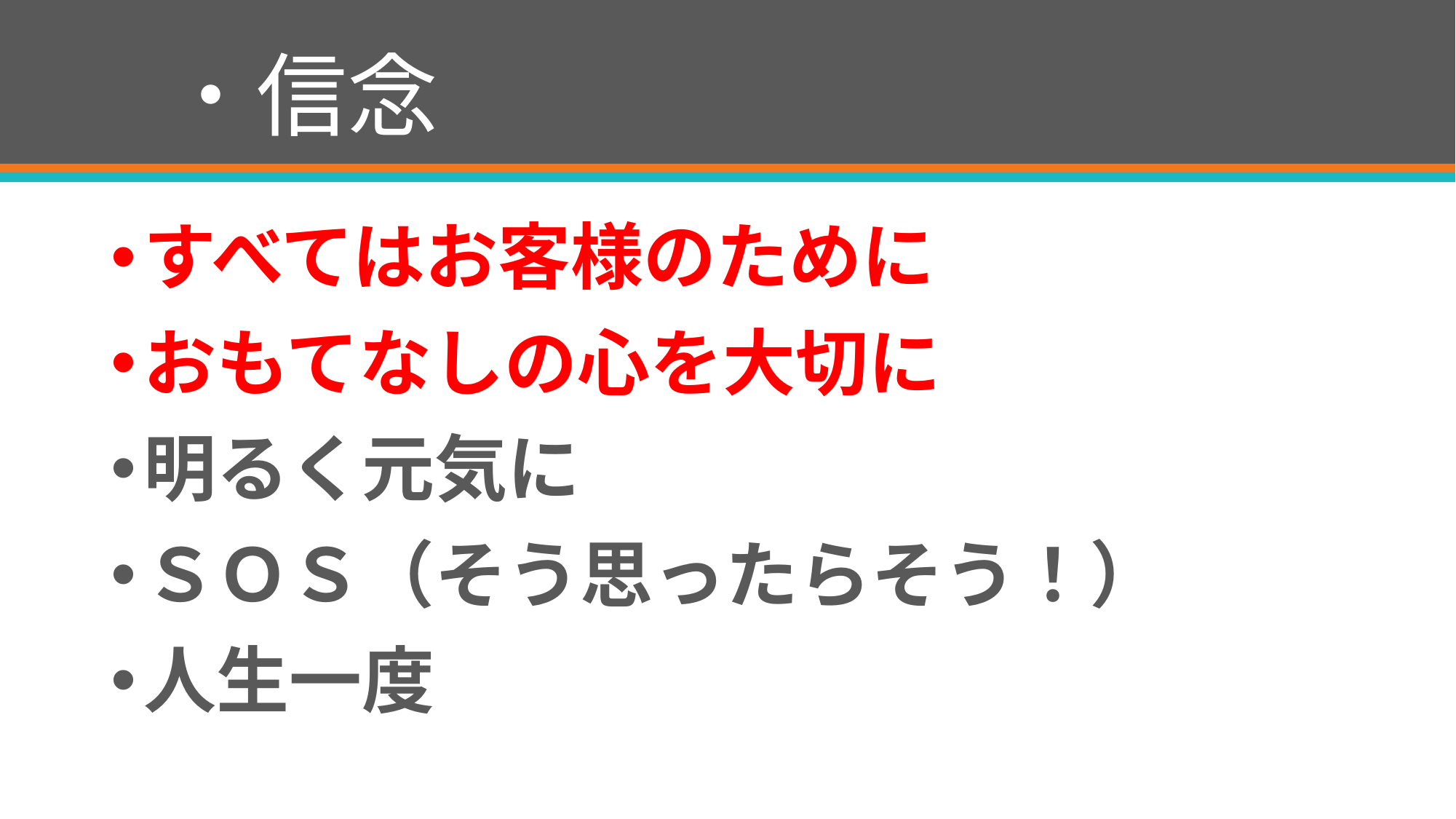

# ・信念
すべてはお客様のために
おもてなしの心を大切に
明るく元気に
ＳＯＳ（そう思ったらそう！）
人生一度